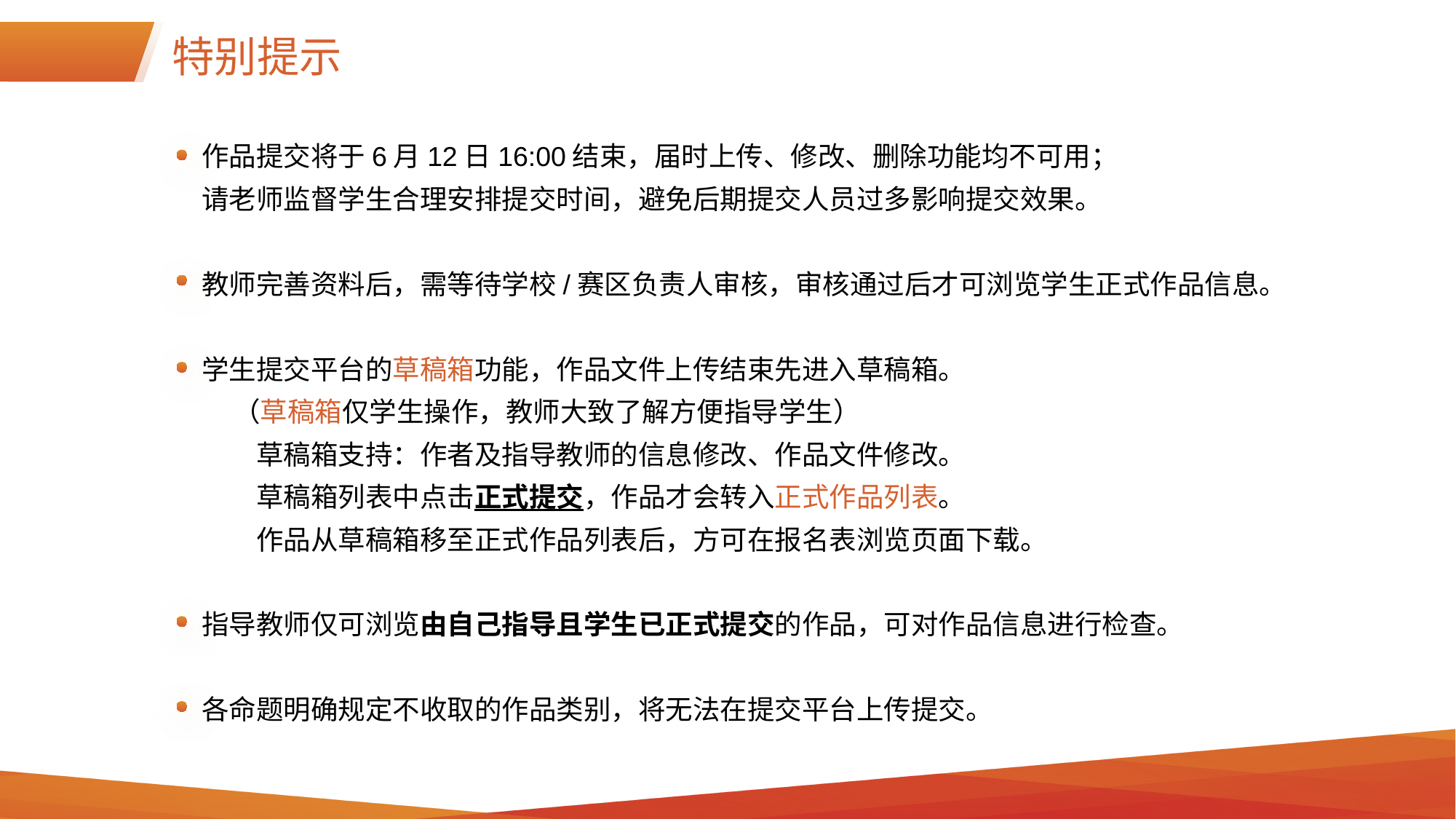

特别提示
作品提交将于6月12日16:00结束，届时上传、修改、删除功能均不可用；
请老师监督学生合理安排提交时间，避免后期提交人员过多影响提交效果。

教师完善资料后，需等待学校/赛区负责人审核，审核通过后才可浏览学生正式作品信息。

学生提交平台的草稿箱功能，作品文件上传结束先进入草稿箱。
    （草稿箱仅学生操作，教师大致了解方便指导学生）
草稿箱支持：作者及指导教师的信息修改、作品文件修改。
草稿箱列表中点击正式提交，作品才会转入正式作品列表。
作品从草稿箱移至正式作品列表后，方可在报名表浏览页面下载。

指导教师仅可浏览由自己指导且学生已正式提交的作品，可对作品信息进行检查。

各命题明确规定不收取的作品类别，将无法在提交平台上传提交。